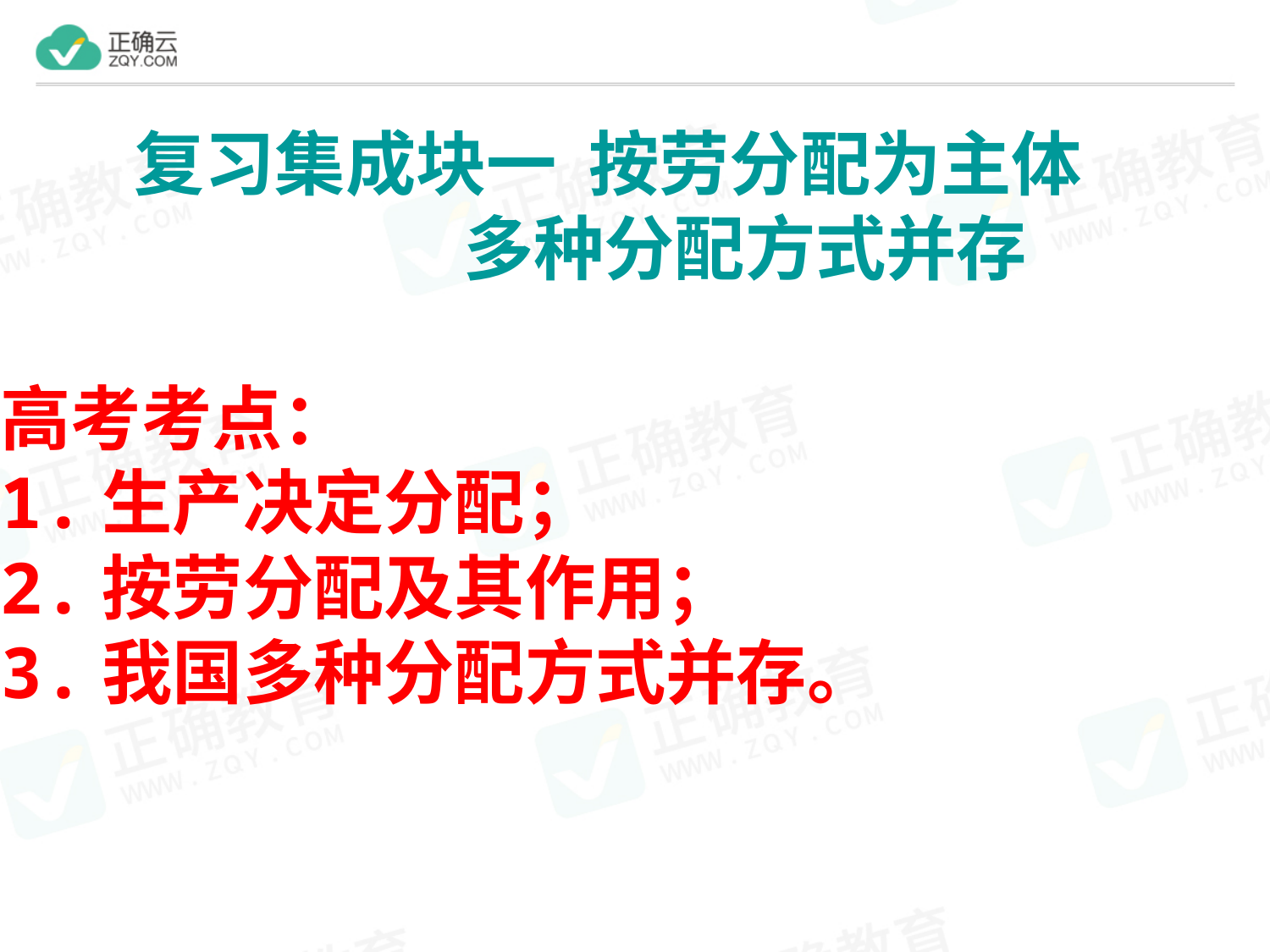

复习集成块一  按劳分配为主体
                多种分配方式并存

高考考点：
1.生产决定分配；
2.按劳分配及其作用；
3.我国多种分配方式并存。